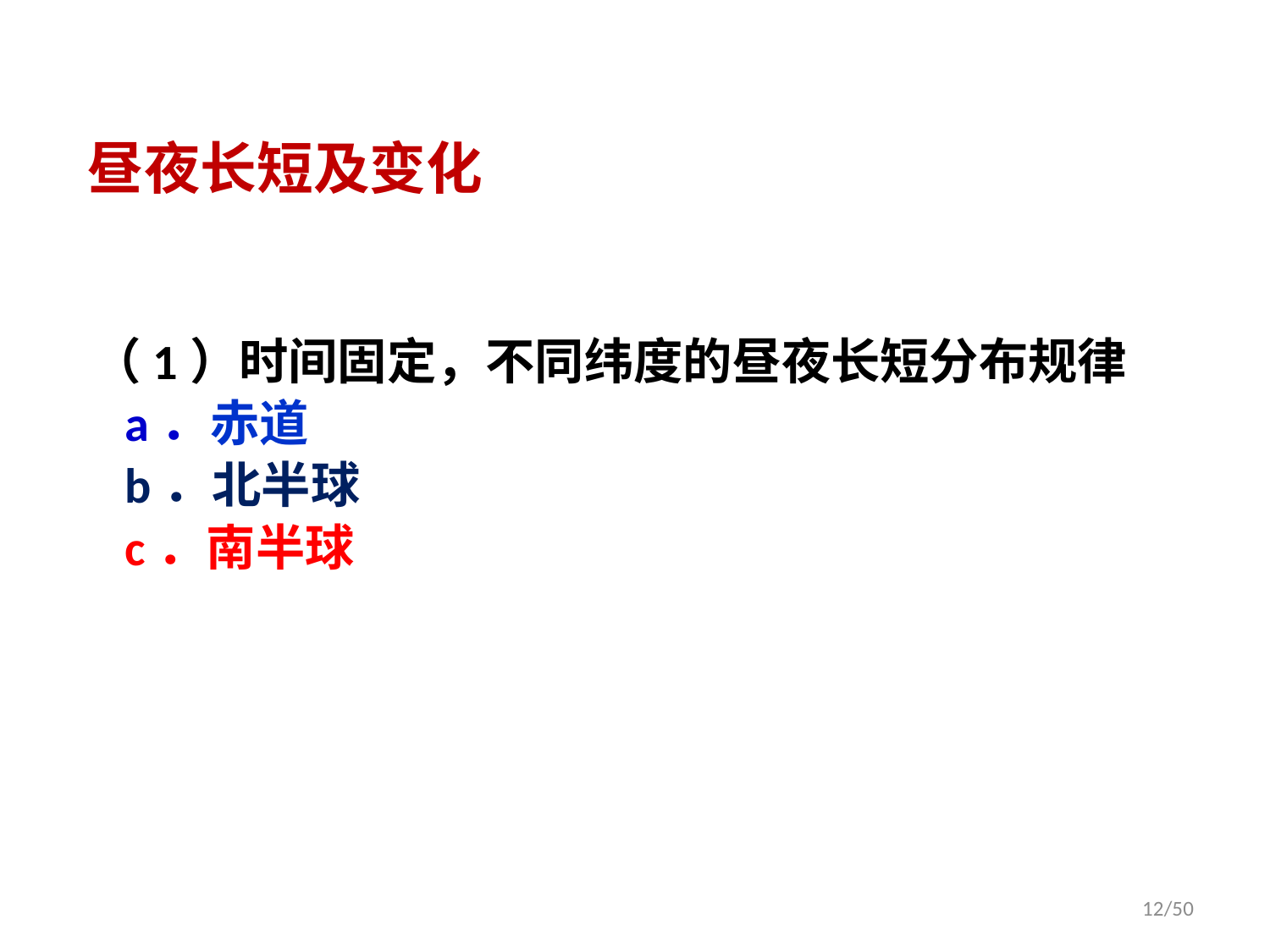

昼夜长短及变化
  （1）时间固定，不同纬度的昼夜长短分布规律
      a．赤道
      b．北半球
      c．南半球

12/50